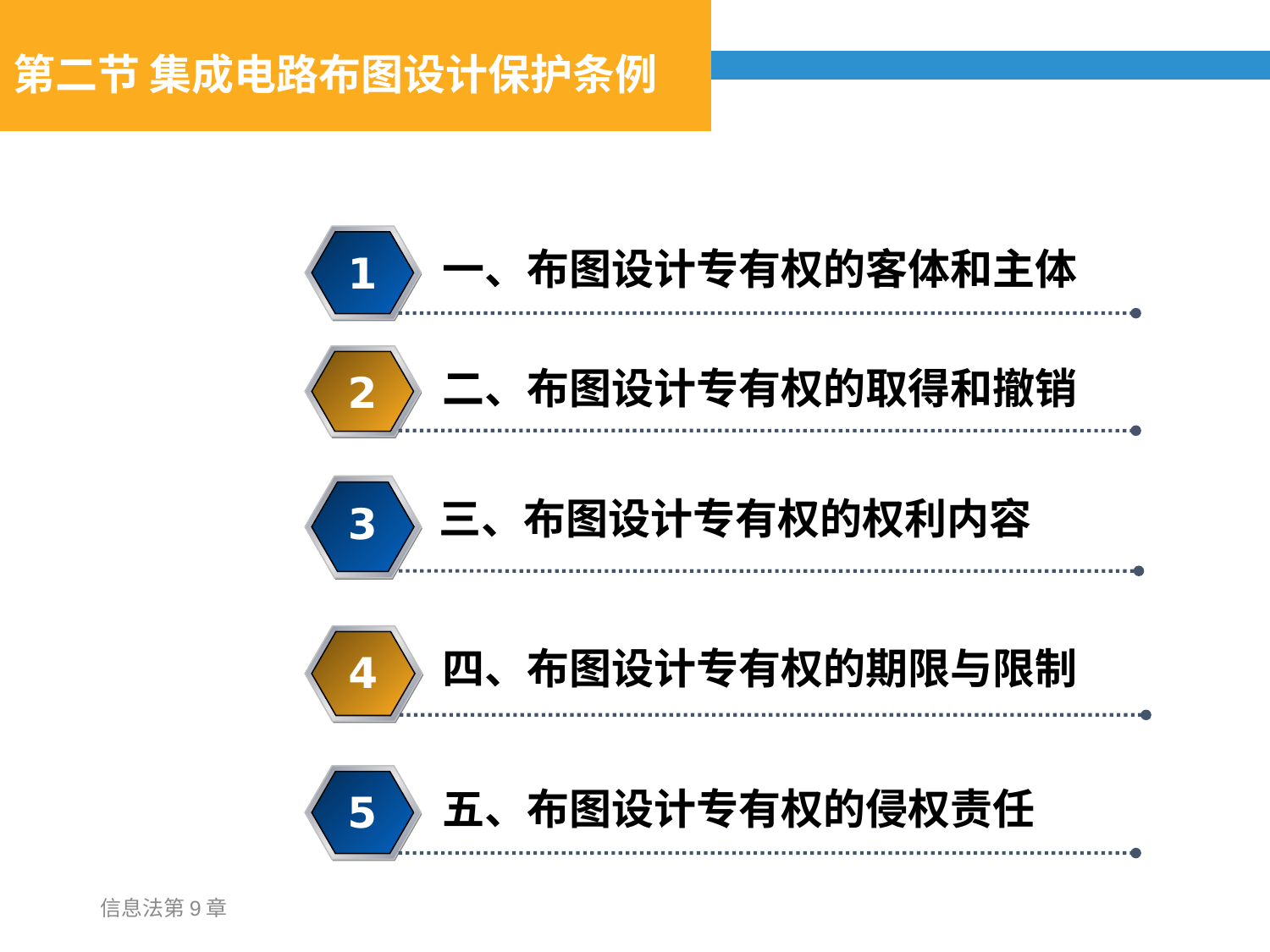

# 第二节 集成电路布图设计保护条例

一、布图设计专有权的客体和主体
1

二、布图设计专有权的取得和撤销
2

三、布图设计专有权的权利内容
3

四、布图设计专有权的期限与限制
4

五、布图设计专有权的侵权责任
5

信息法第9章